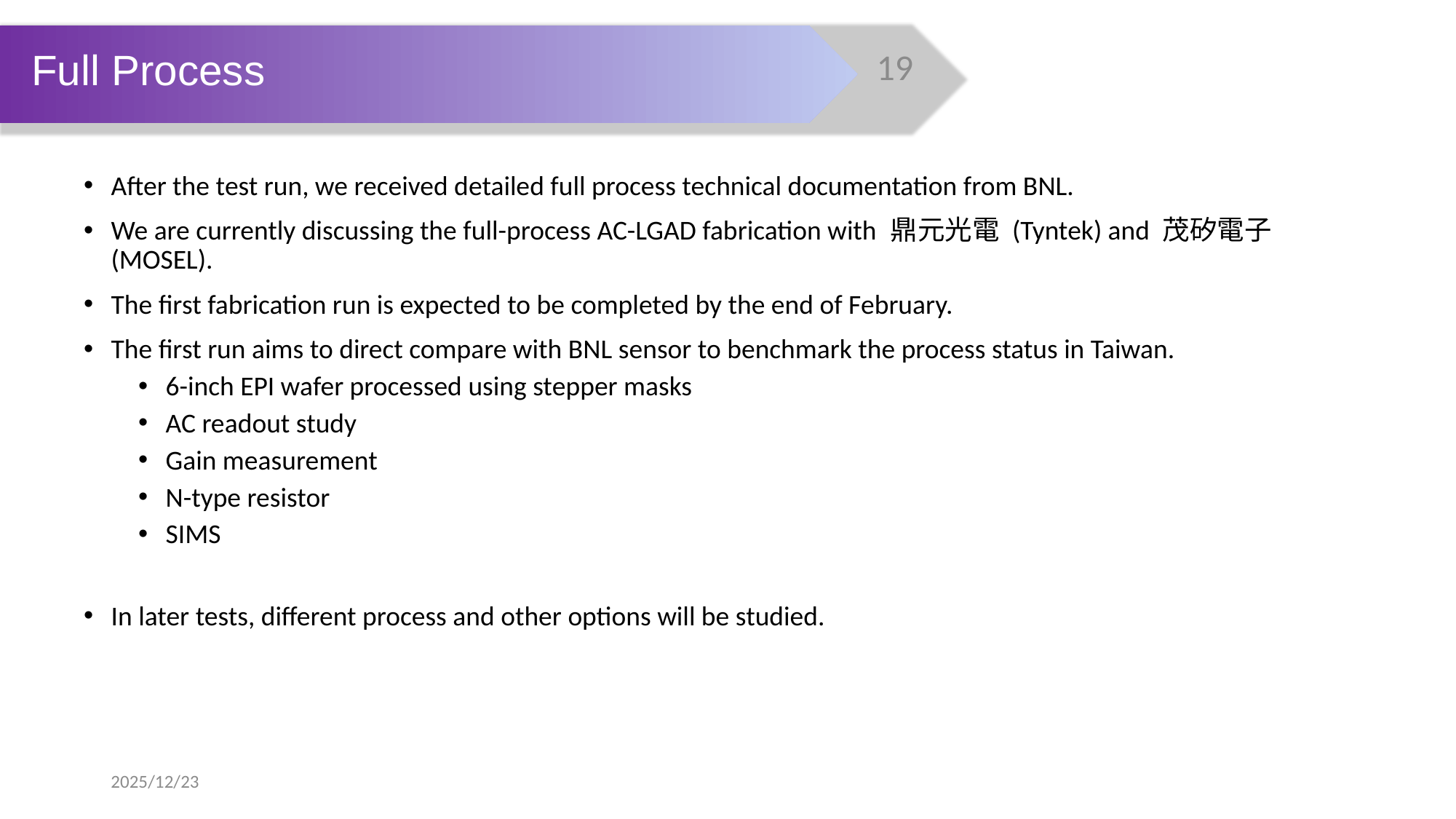

Full Process
After the test run, we received detailed full process technical documentation from BNL.
We are currently discussing the full-process AC-LGAD fabrication with 鼎元光電 (Tyntek) and 茂矽電子 (MOSEL).
The first fabrication run is expected to be completed by the end of February.
The first run aims to direct compare with BNL sensor to benchmark the process status in Taiwan.
6-inch EPI wafer processed using stepper masks
AC readout study
Gain measurement
N-type resistor
SIMS

In later tests, different process and other options will be studied.

2025/12/23